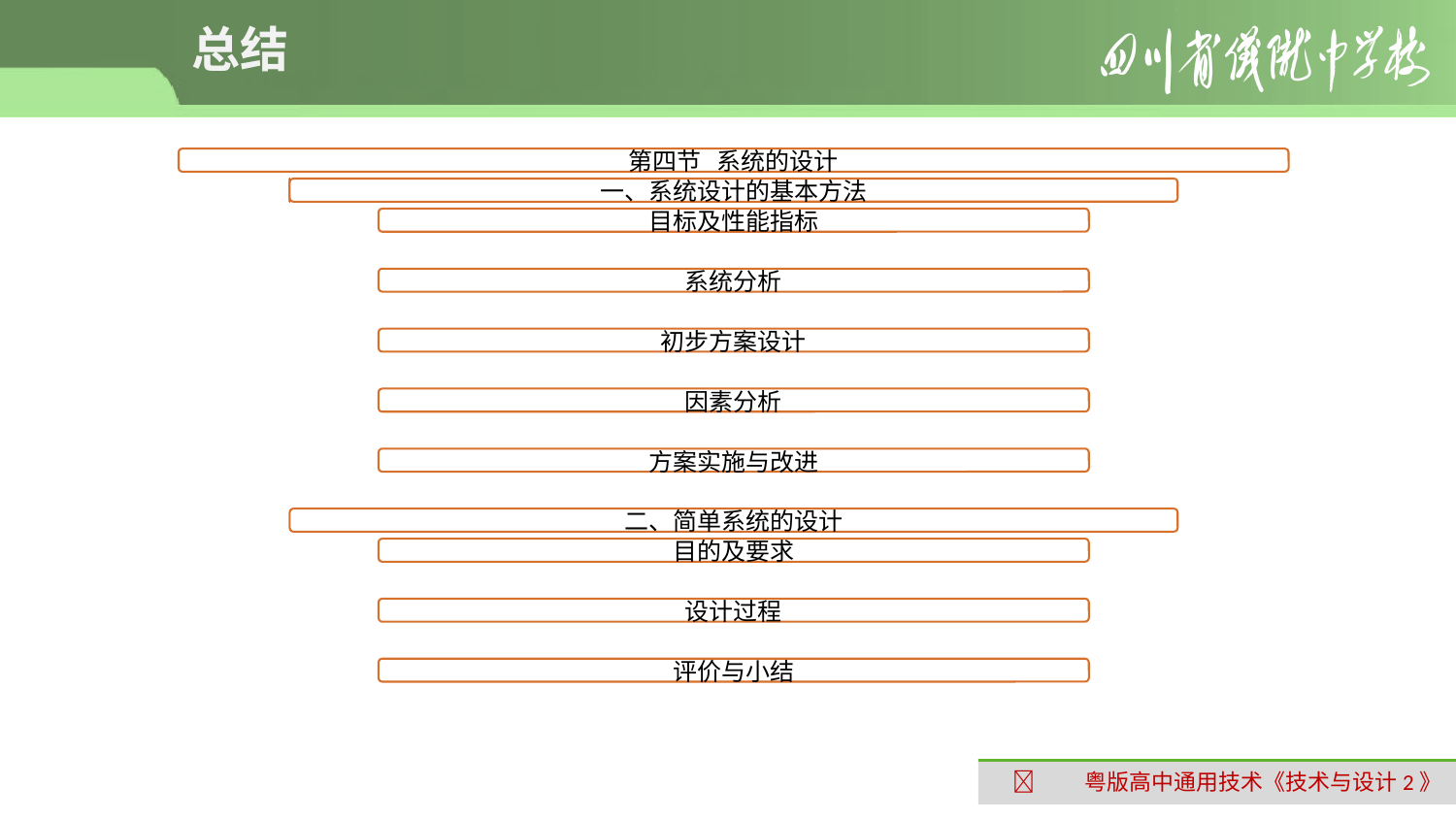

# 总结
第四节   系统的设计
二、简单系统的设计
一、系统设计的基本方法
目的及要求
设计过程
目标及性能指标
系统分析
初步方案设计
评价与小结
因素分析
方案实施与改进